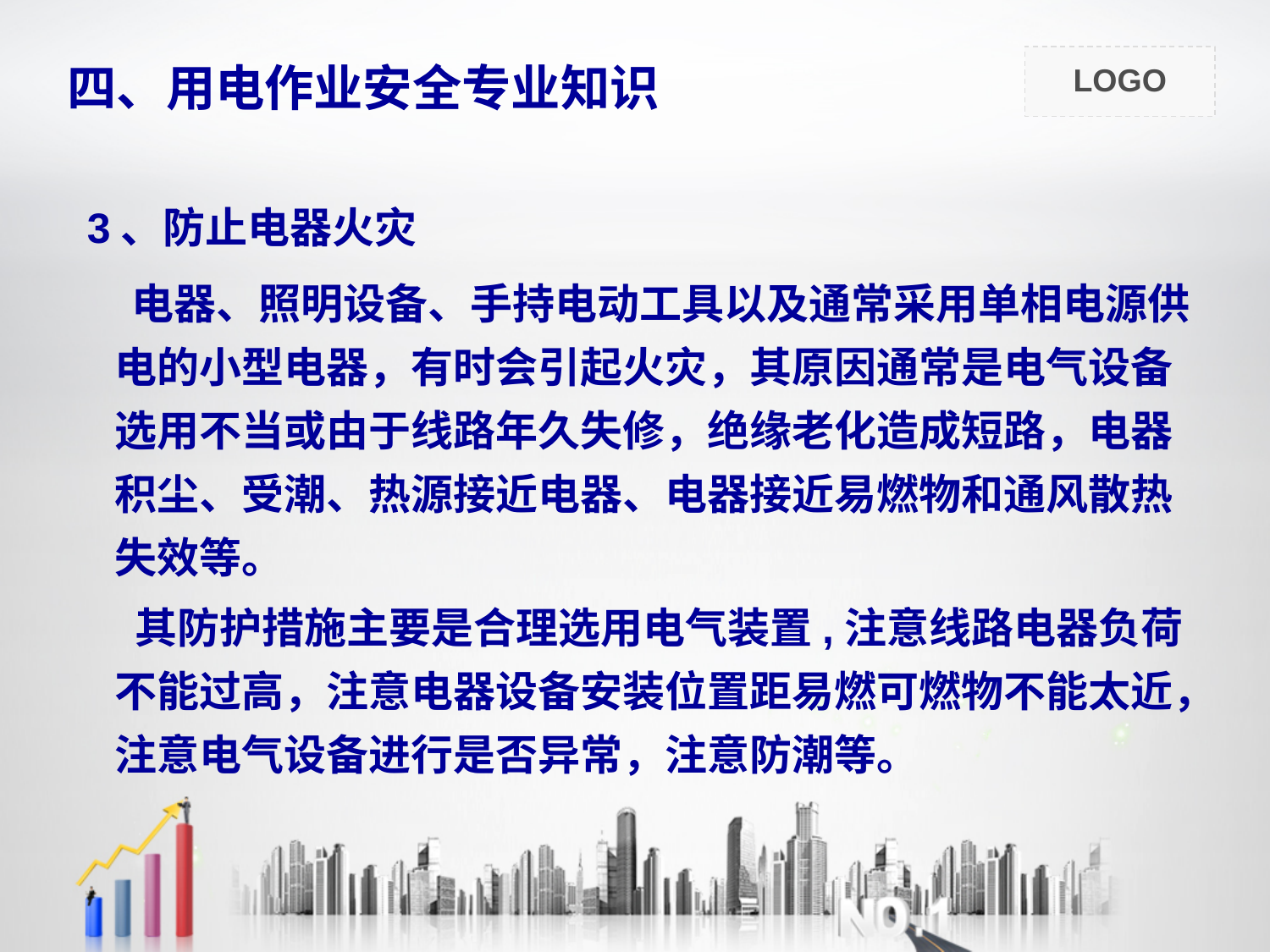

# 四、用电作业安全专业知识
 3、防止电器火灾
      电器、照明设备、手持电动工具以及通常采用单相电源供电的小型电器，有时会引起火灾，其原因通常是电气设备选用不当或由于线路年久失修，绝缘老化造成短路，电器积尘、受潮、热源接近电器、电器接近易燃物和通风散热失效等。
      其防护措施主要是合理选用电气装置,注意线路电器负荷不能过高，注意电器设备安装位置距易燃可燃物不能太近，注意电气设备进行是否异常，注意防潮等。
25